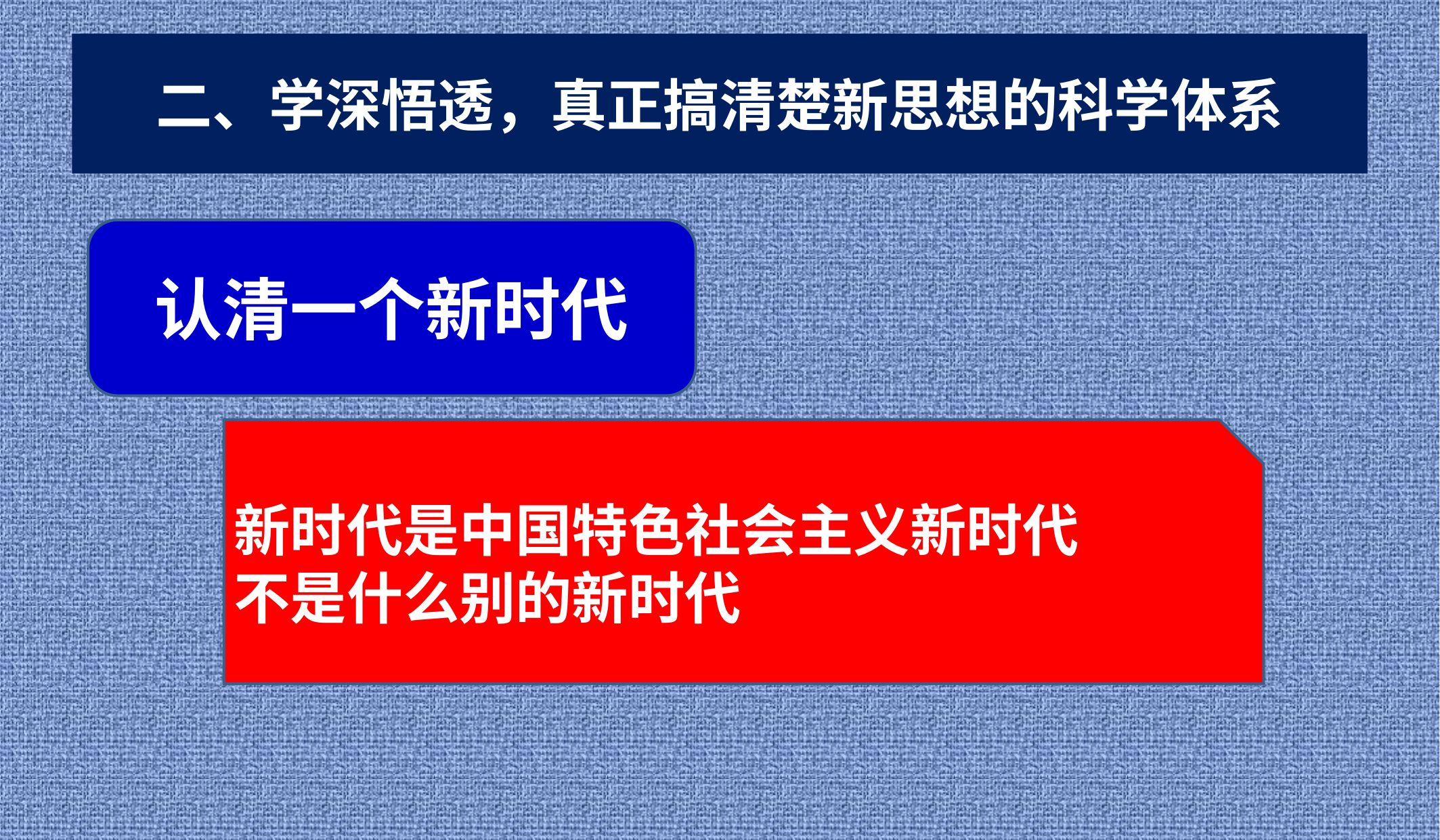

# 二、学深悟透，真正搞清楚新思想的科学体系
认清一个新时代
新时代是中国特色社会主义新时代
不是什么别的新时代